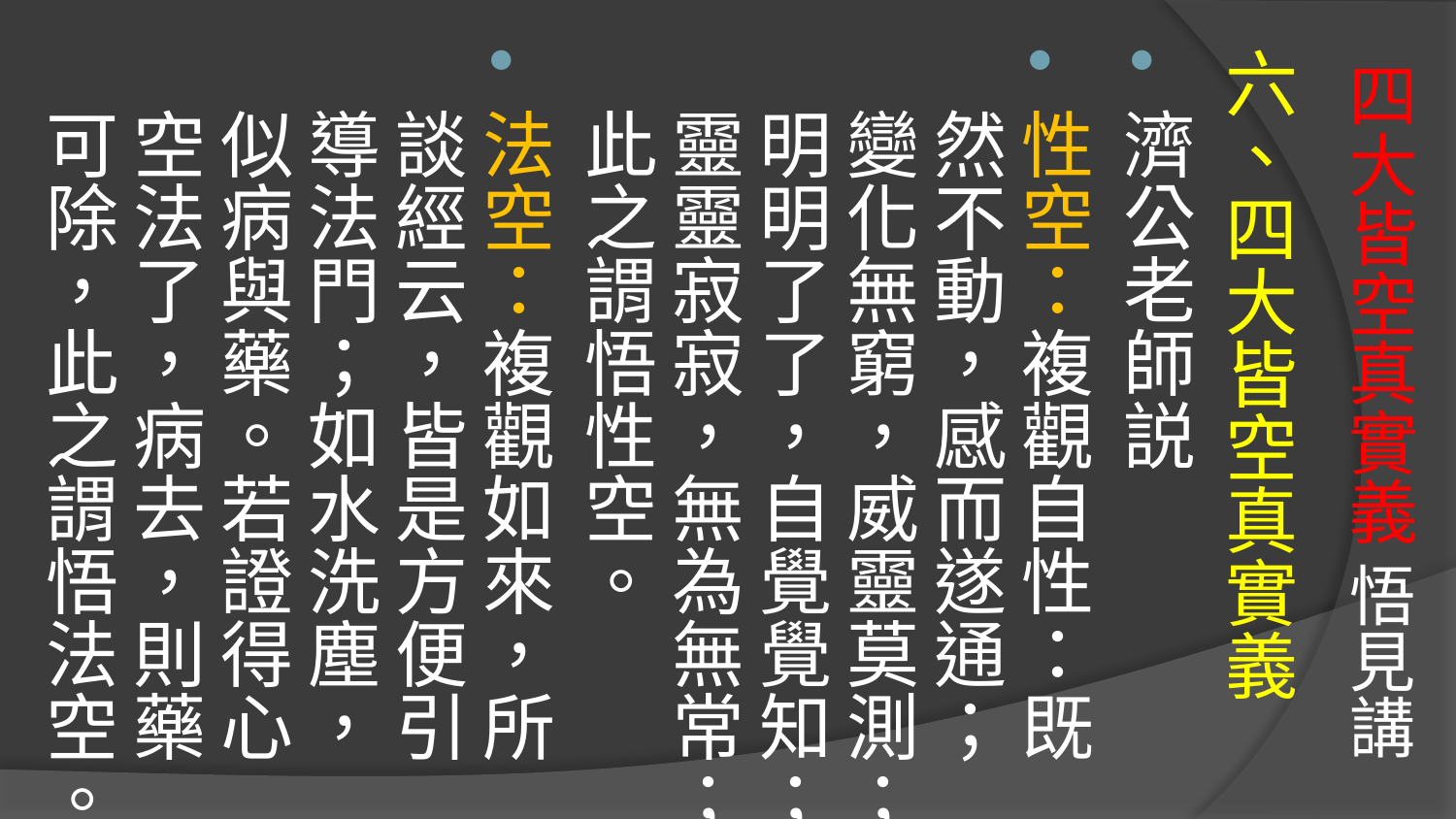

六、四大皆空真實義
濟公老師説
性空：複觀自性：既然不動，感而遂通；變化無窮，威靈莫測；明明了了，自覺覺知；靈靈寂寂，無為無常；此之謂悟性空。
法空：複觀如來，所談經云，皆是方便引導法門；如水洗塵，似病與藥。若證得心空法了，病去，則藥可除，此之謂悟法空。
# 四大皆空真實義 悟見講